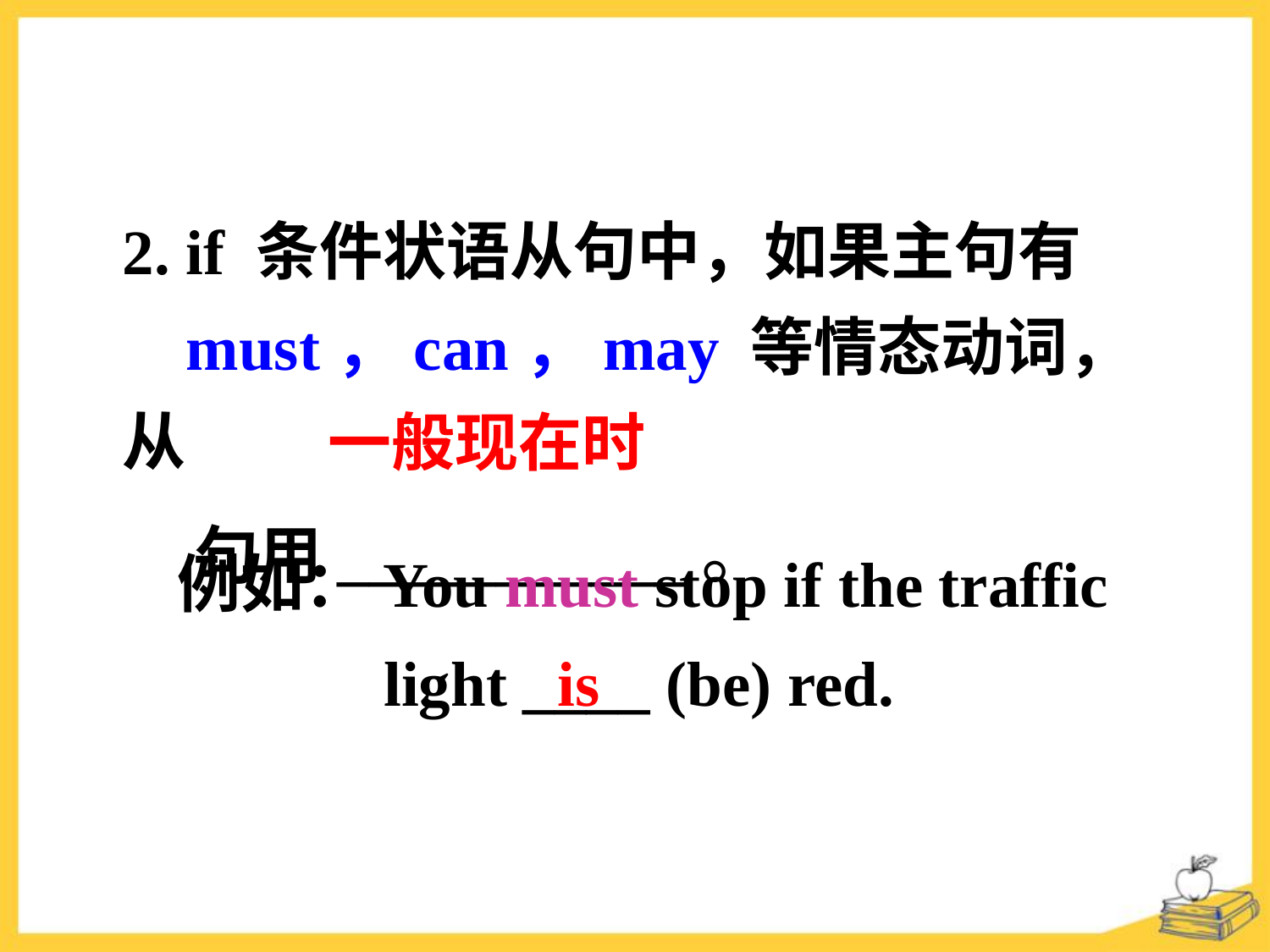

2. if 条件状语从句中，如果主句有
    must，can，may 等情态动词，从
    句用___________。
一般现在时
例如：You must stop if the traffic
             light ____ (be) red.
is